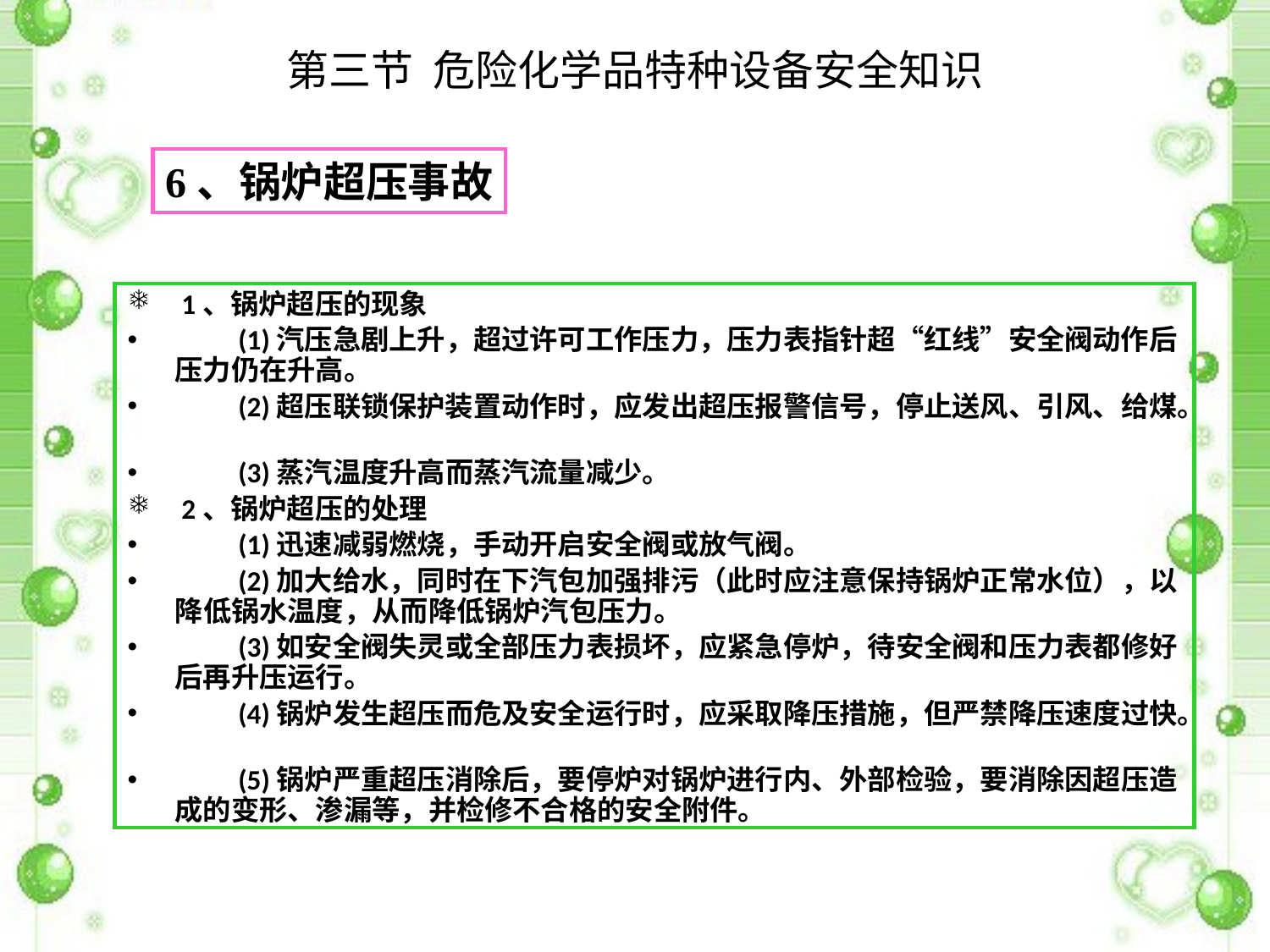

# 第三节  危险化学品特种设备安全知识
6、锅炉超压事故
 1、锅炉超压的现象
　　(1)汽压急剧上升，超过许可工作压力，压力表指针超“红线”安全阀动作后压力仍在升高。
　　(2)超压联锁保护装置动作时，应发出超压报警信号，停止送风、引风、给煤。
　　(3)蒸汽温度升高而蒸汽流量减少。
 2、锅炉超压的处理
　　(1)迅速减弱燃烧，手动开启安全阀或放气阀。
　　(2)加大给水，同时在下汽包加强排污（此时应注意保持锅炉正常水位），以降低锅水温度，从而降低锅炉汽包压力。
　　(3)如安全阀失灵或全部压力表损坏，应紧急停炉，待安全阀和压力表都修好后再升压运行。
　　(4)锅炉发生超压而危及安全运行时，应采取降压措施，但严禁降压速度过快。
　　(5)锅炉严重超压消除后，要停炉对锅炉进行内、外部检验，要消除因超压造成的变形、渗漏等，并检修不合格的安全附件。